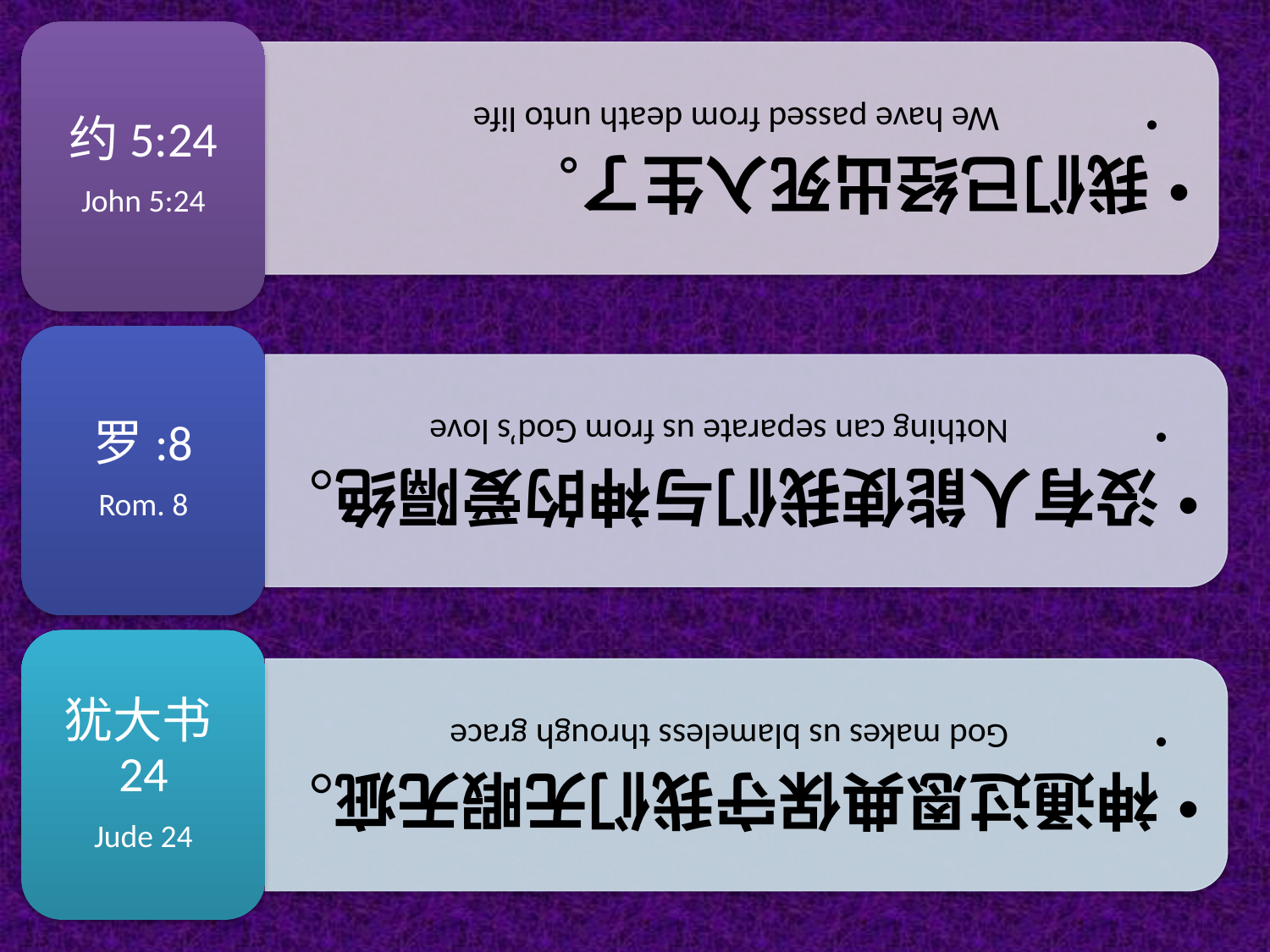

我们已经出死入生了。
	We have passed from death unto life
约5:24
John 5:24
没有人能使我们与神的爱隔绝。
	Nothing can separate us from God’s love
罗:8
Rom. 8
神通过恩典保守我们无暇无疵。
	God makes us blameless through grace
犹大书24
Jude 24